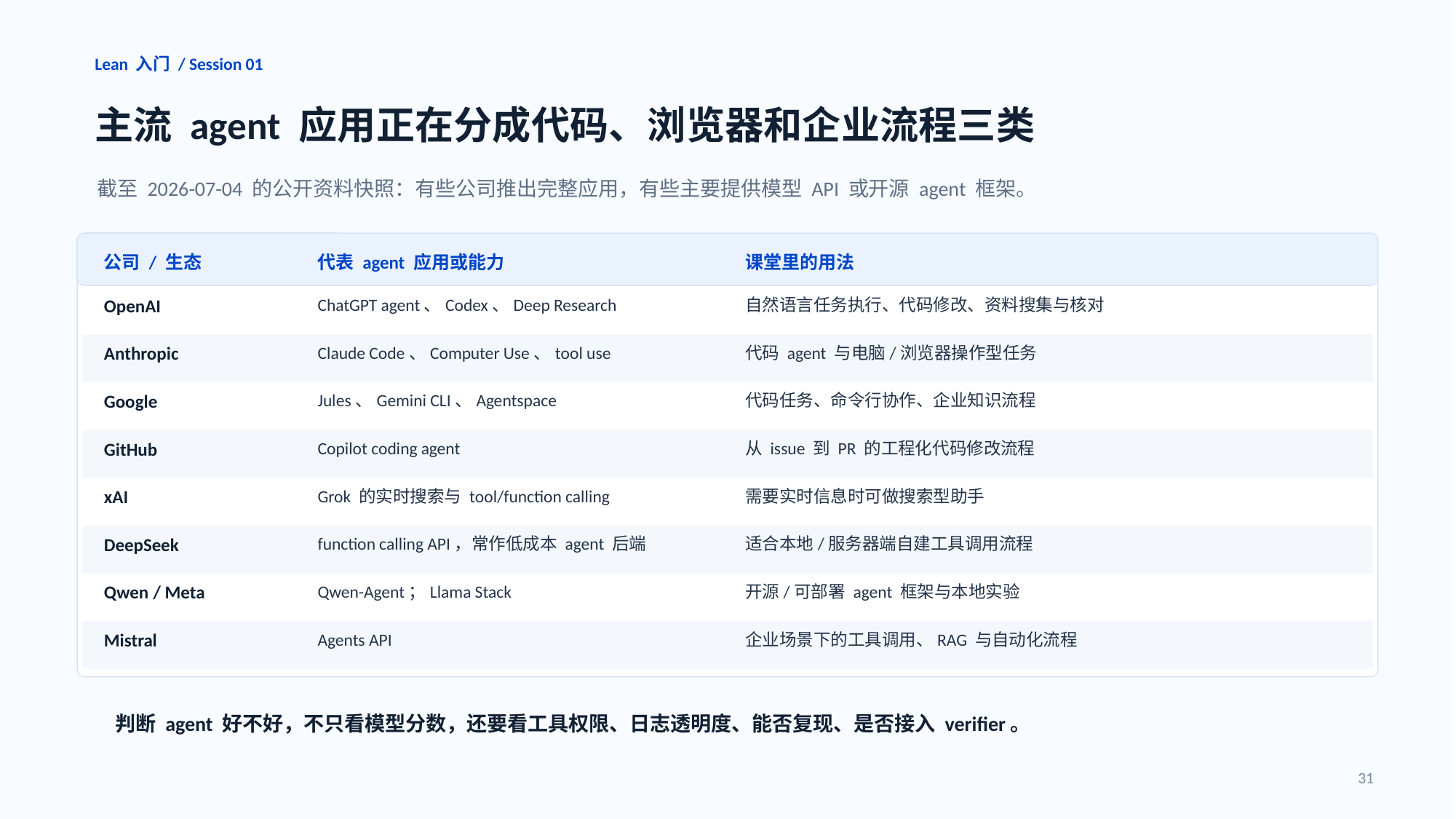

Lean 入门 / Session 01
主流 agent 应用正在分成代码、浏览器和企业流程三类
截至 2026-07-04 的公开资料快照：有些公司推出完整应用，有些主要提供模型 API 或开源 agent 框架。

公司 / 生态
代表 agent 应用或能力
课堂里的用法
OpenAI
ChatGPT agent、Codex、Deep Research
自然语言任务执行、代码修改、资料搜集与核对

Anthropic
Claude Code、Computer Use、tool use
代码 agent 与电脑/浏览器操作型任务
Google
Jules、Gemini CLI、Agentspace
代码任务、命令行协作、企业知识流程

GitHub
Copilot coding agent
从 issue 到 PR 的工程化代码修改流程
xAI
Grok 的实时搜索与 tool/function calling
需要实时信息时可做搜索型助手

DeepSeek
function calling API，常作低成本 agent 后端
适合本地/服务器端自建工具调用流程
Qwen / Meta
Qwen-Agent；Llama Stack
开源/可部署 agent 框架与本地实验

Mistral
Agents API
企业场景下的工具调用、RAG 与自动化流程
判断 agent 好不好，不只看模型分数，还要看工具权限、日志透明度、能否复现、是否接入 verifier。
31